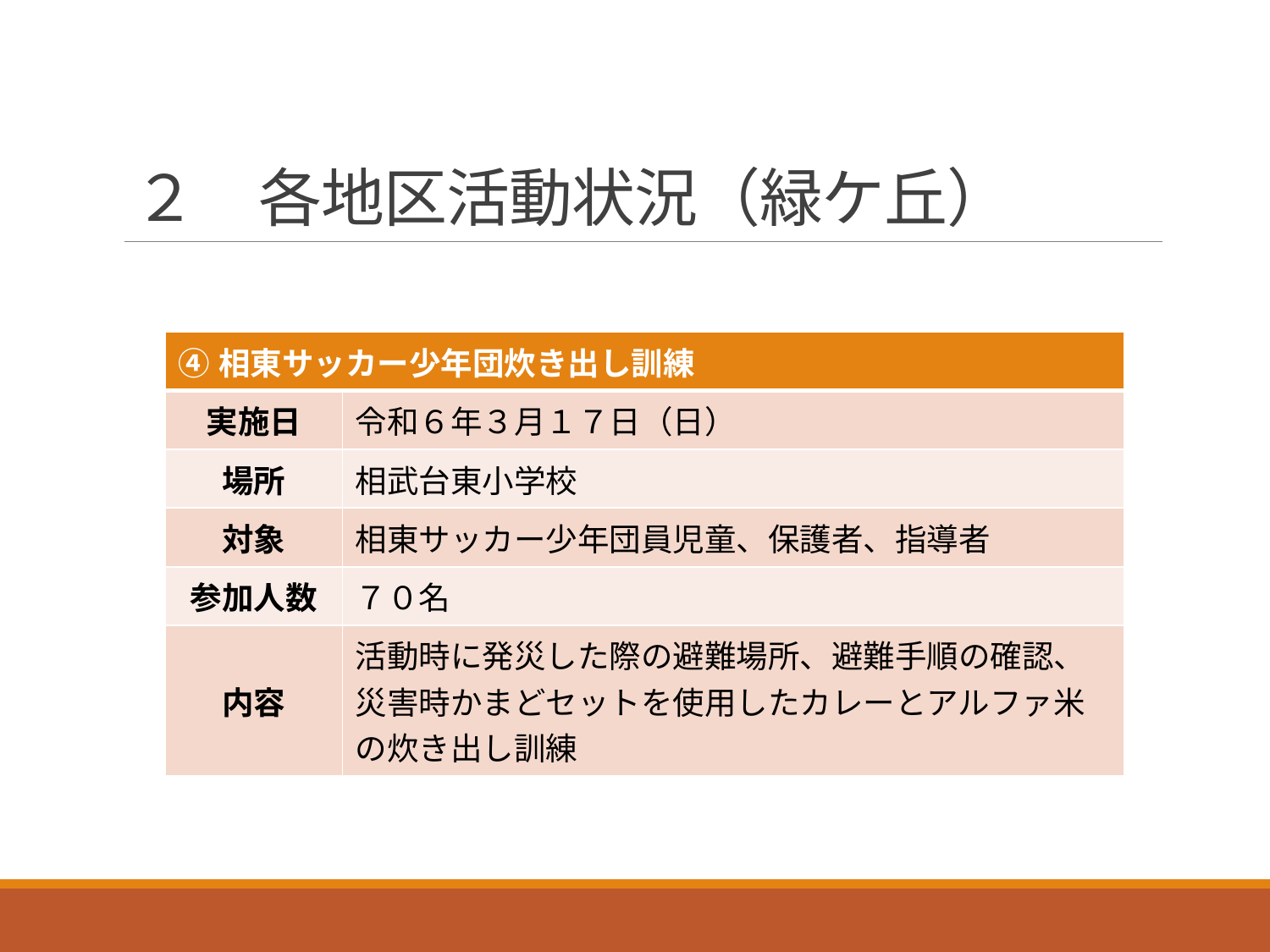

# ２　各地区活動状況（緑ケ丘）

| ④相東サッカー少年団炊き出し訓練 |  |
| --- | --- |
| 実施日 | 令和６年３月１７日（日） |
| 場所 | 相武台東小学校 |
| 対象 | 相東サッカー少年団員児童、保護者、指導者 |
| 参加人数 | ７０名 |
| 内容 | 活動時に発災した際の避難場所、避難手順の確認、 災害時かまどセットを使用したカレーとアルファ米の炊き出し訓練 |